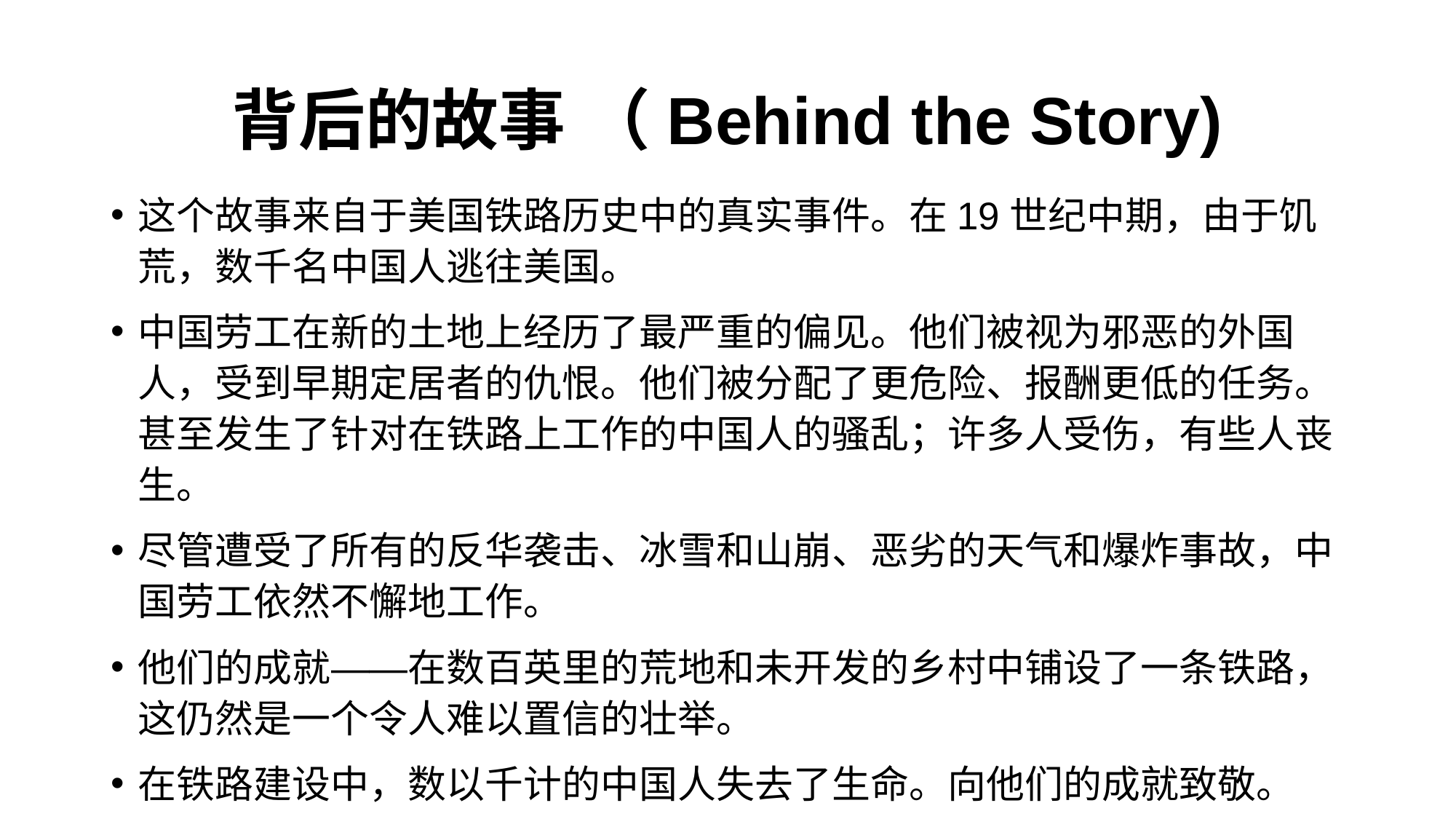

# 背后的故事 （Behind the Story)
这个故事来自于美国铁路历史中的真实事件。在19世纪中期，由于饥荒，数千名中国人逃往美国。
中国劳工在新的土地上经历了最严重的偏见。他们被视为邪恶的外国人，受到早期定居者的仇恨。他们被分配了更危险、报酬更低的任务。甚至发生了针对在铁路上工作的中国人的骚乱；许多人受伤，有些人丧生。
尽管遭受了所有的反华袭击、冰雪和山崩、恶劣的天气和爆炸事故，中国劳工依然不懈地工作。
他们的成就——在数百英里的荒地和未开发的乡村中铺设了一条铁路，这仍然是一个令人难以置信的壮举。
在铁路建设中，数以千计的中国人失去了生命。向他们的成就致敬。